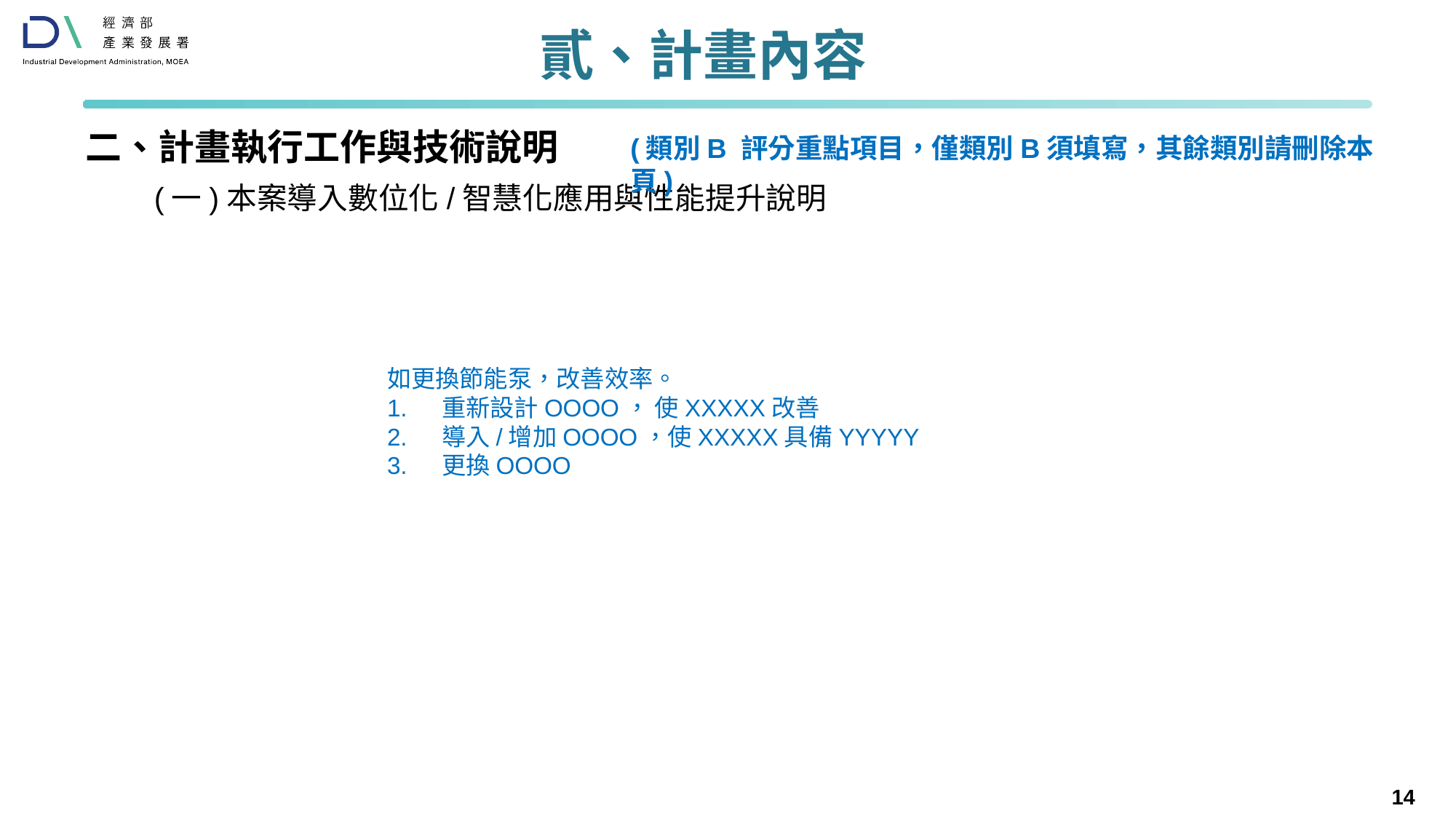

# 貳、計畫內容
二、計畫執行工作與技術說明
(類別B 評分重點項目，僅類別B須填寫，其餘類別請刪除本頁)
(一)本案導入數位化/智慧化應用與性能提升說明
如更換節能泵，改善效率。
重新設計OOOO， 使XXXXX改善
導入/增加OOOO，使XXXXX具備YYYYY
更換OOOO
14